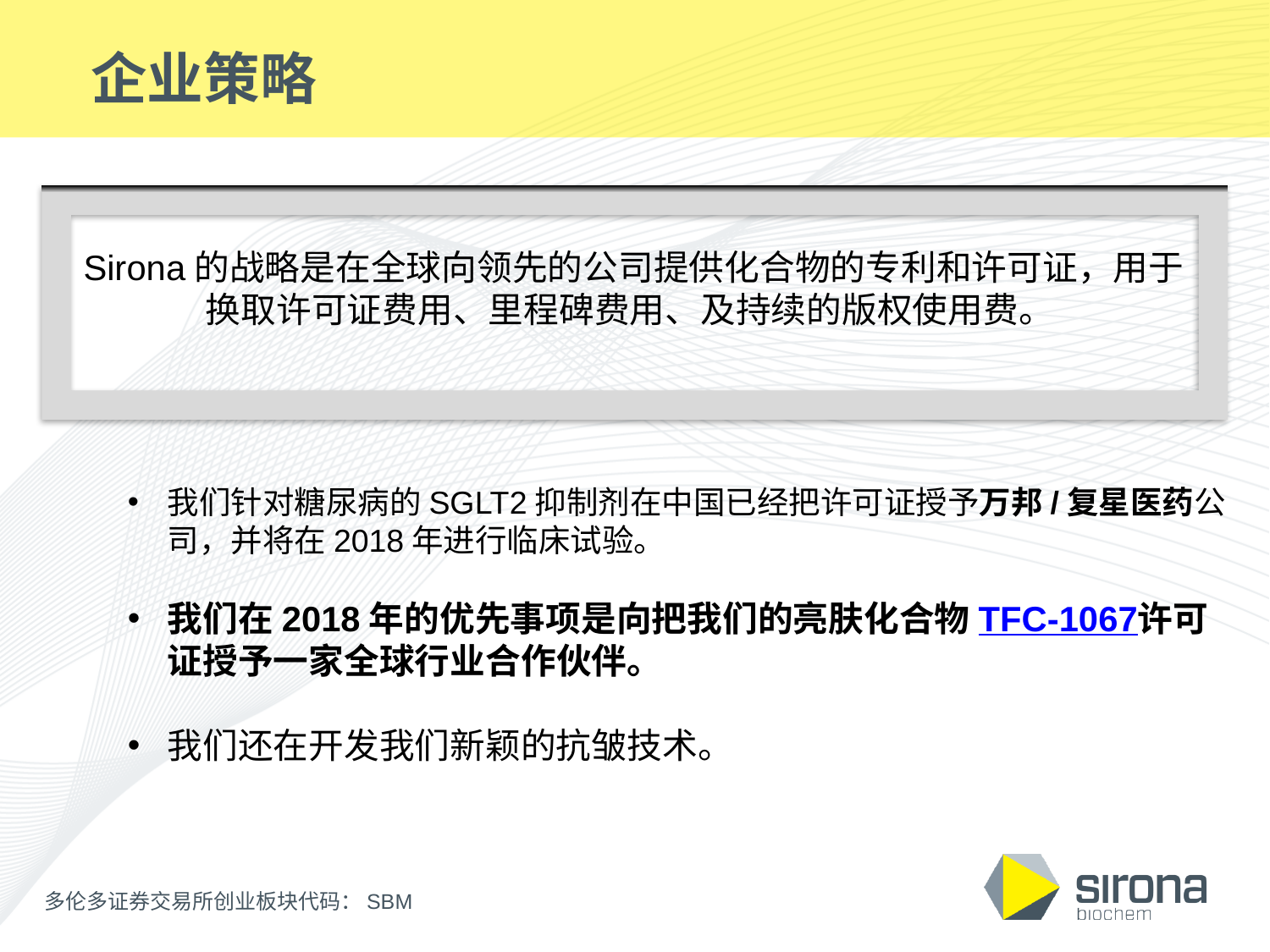

企业策略

Sirona的战略是在全球向领先的公司提供化合物的专利和许可证，用于换取许可证费用、里程碑费用、及持续的版权使用费。

我们针对糖尿病的SGLT2抑制剂在中国已经把许可证授予万邦/复星医药公司，并将在2018年进行临床试验。
我们在2018年的优先事项是向把我们的亮肤化合物TFC-1067许可证授予一家全球行业合作伙伴。

我们还在开发我们新颖的抗皱技术。